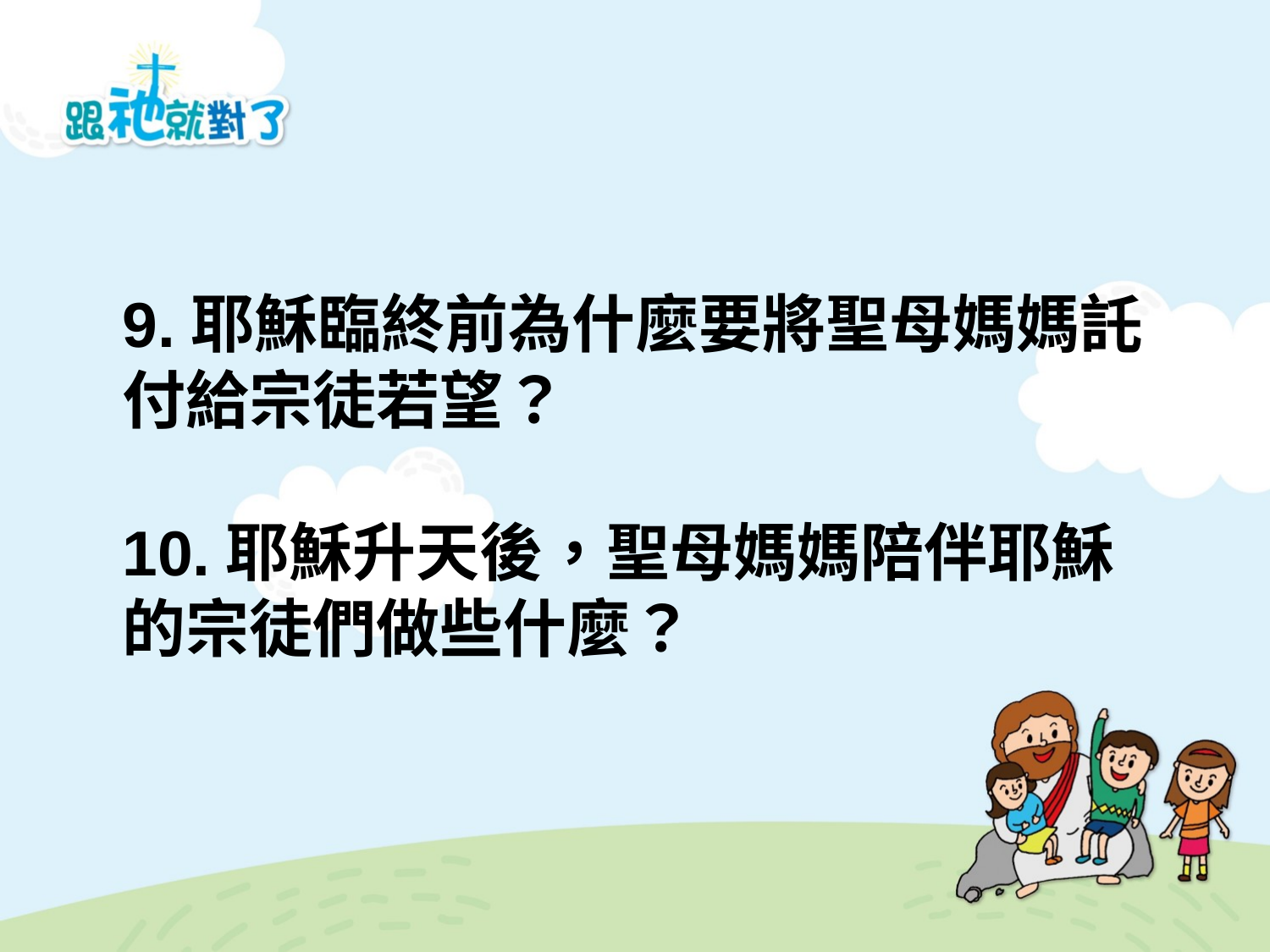

9.耶穌臨終前為什麼要將聖母媽媽託付給宗徒若望？

10.耶穌升天後，聖母媽媽陪伴耶穌的宗徒們做些什麼？